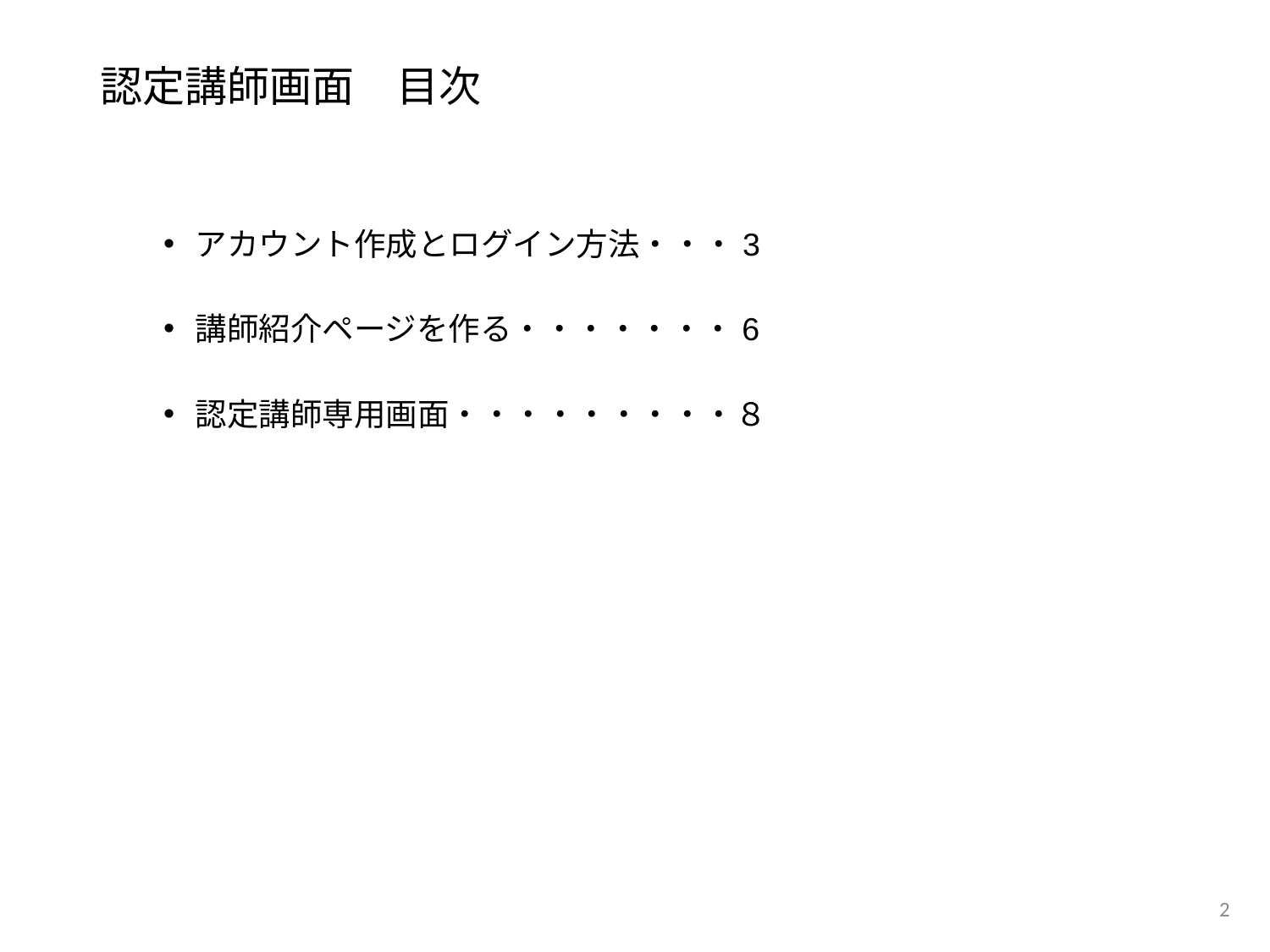

# 認定講師画面　目次
アカウント作成とログイン方法・・・3
講師紹介ページを作る・・・・・・・6
認定講師専用画面・・・・・・・・・８
2